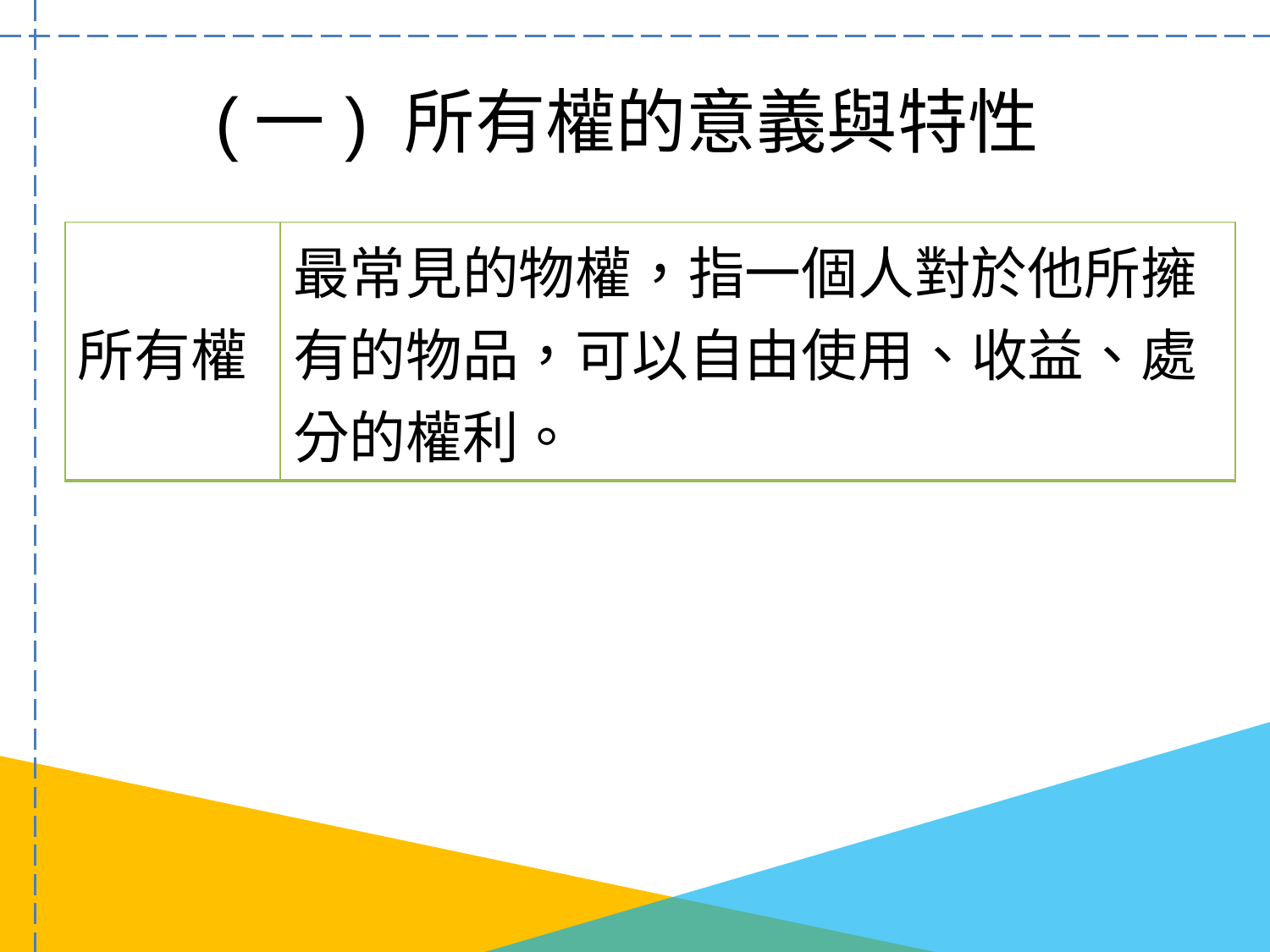

# (一) 所有權的意義與特性
| 所有權 | 最常見的物權，指一個人對於他所擁有的物品，可以自由使用、收益、處分的權利。 |
| --- | --- |